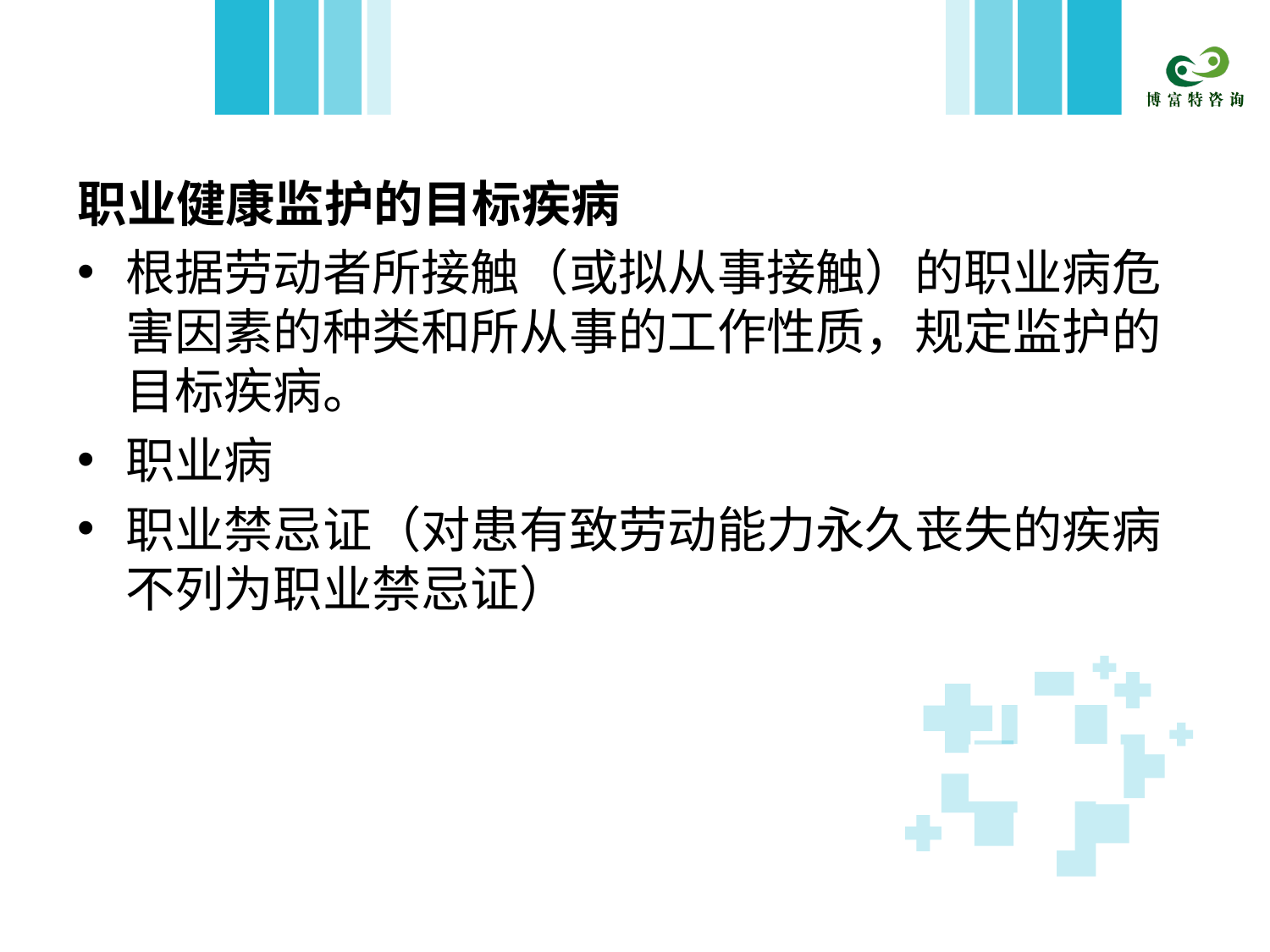

职业健康监护的目标疾病
根据劳动者所接触（或拟从事接触）的职业病危害因素的种类和所从事的工作性质，规定监护的目标疾病。
职业病
职业禁忌证（对患有致劳动能力永久丧失的疾病不列为职业禁忌证）